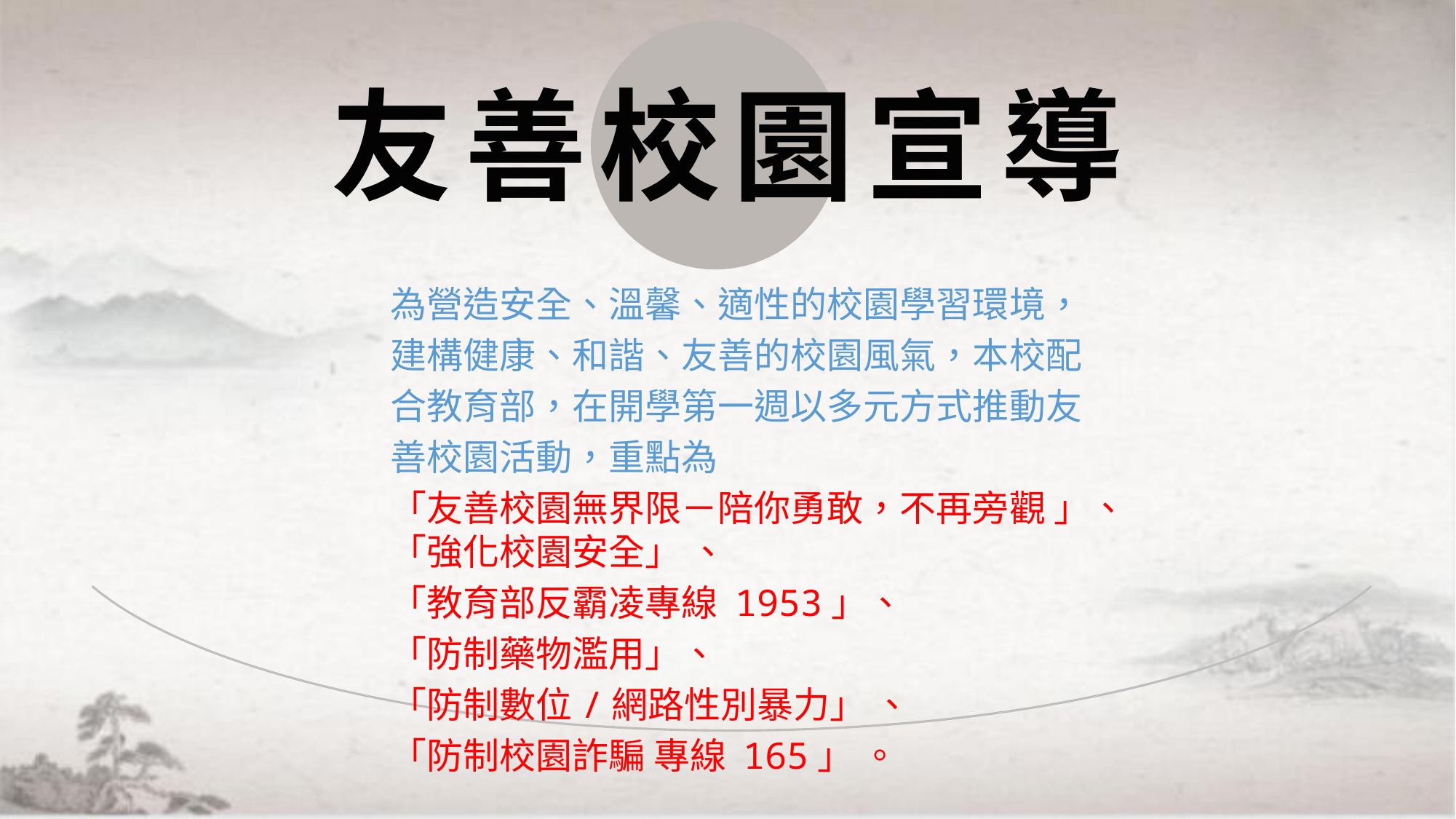

友善校園宣導
為營造安全、溫馨、適性的校園學習環境，
建構健康、和諧、友善的校園風氣，本校配
合教育部，在開學第一週以多元方式推動友
善校園活動，重點為
「友善校園無界限－陪你勇敢，不再旁觀 」、「強化校園安全」 、
「教育部反霸凌專線 1953」、
「防制藥物濫用」、
「防制數位/網路性別暴力」 、
「防制校園詐騙 專線 165」 。